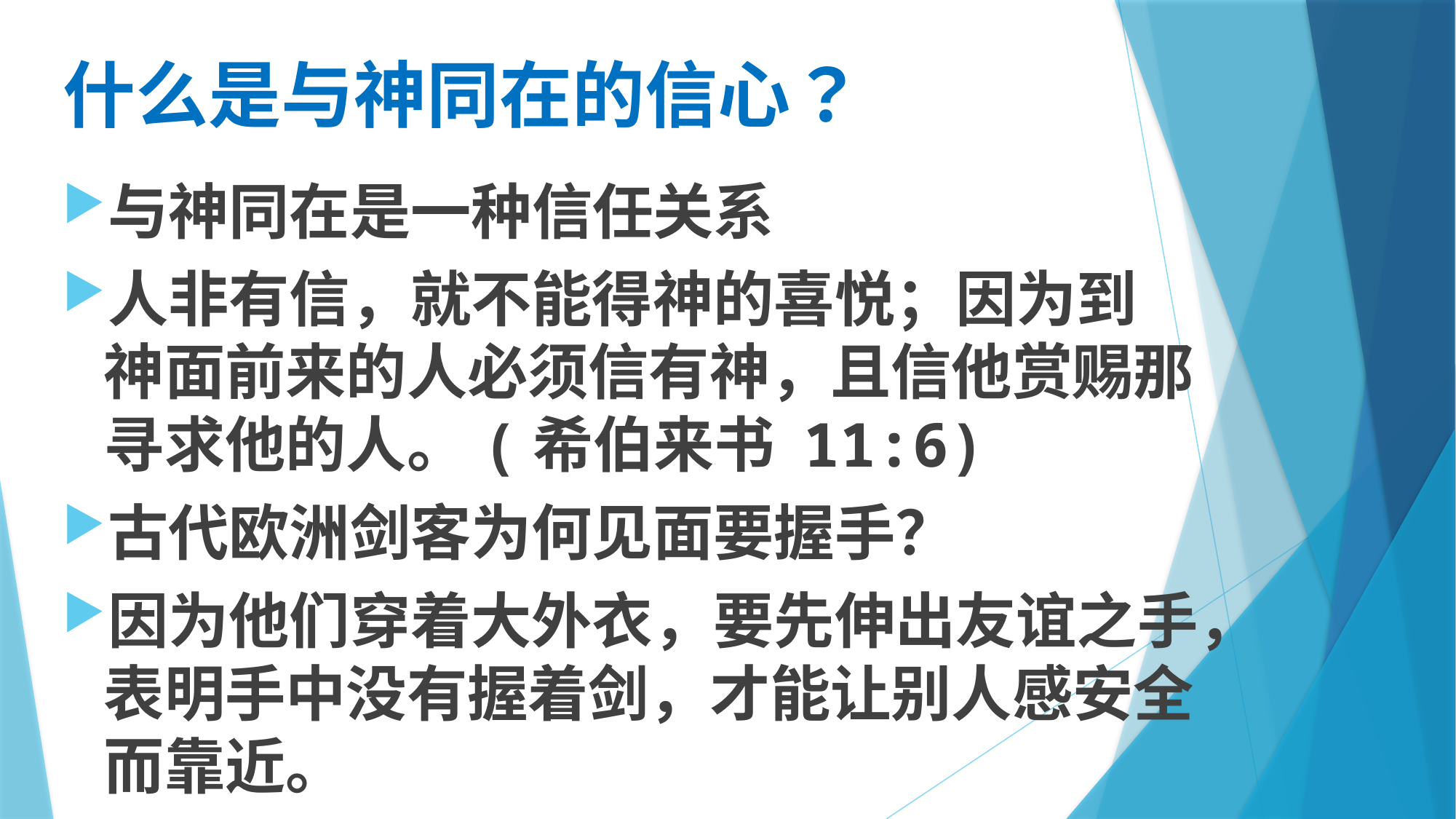

# 什么是与神同在的信心？
与神同在是一种信任关系
人非有信，就不能得神的喜悦；因为到　神面前来的人必须信有神，且信他赏赐那寻求他的人。(希伯来书 11:6)
古代欧洲剑客为何见面要握手？
因为他们穿着大外衣，要先伸出友谊之手，表明手中没有握着剑，才能让别人感安全而靠近。